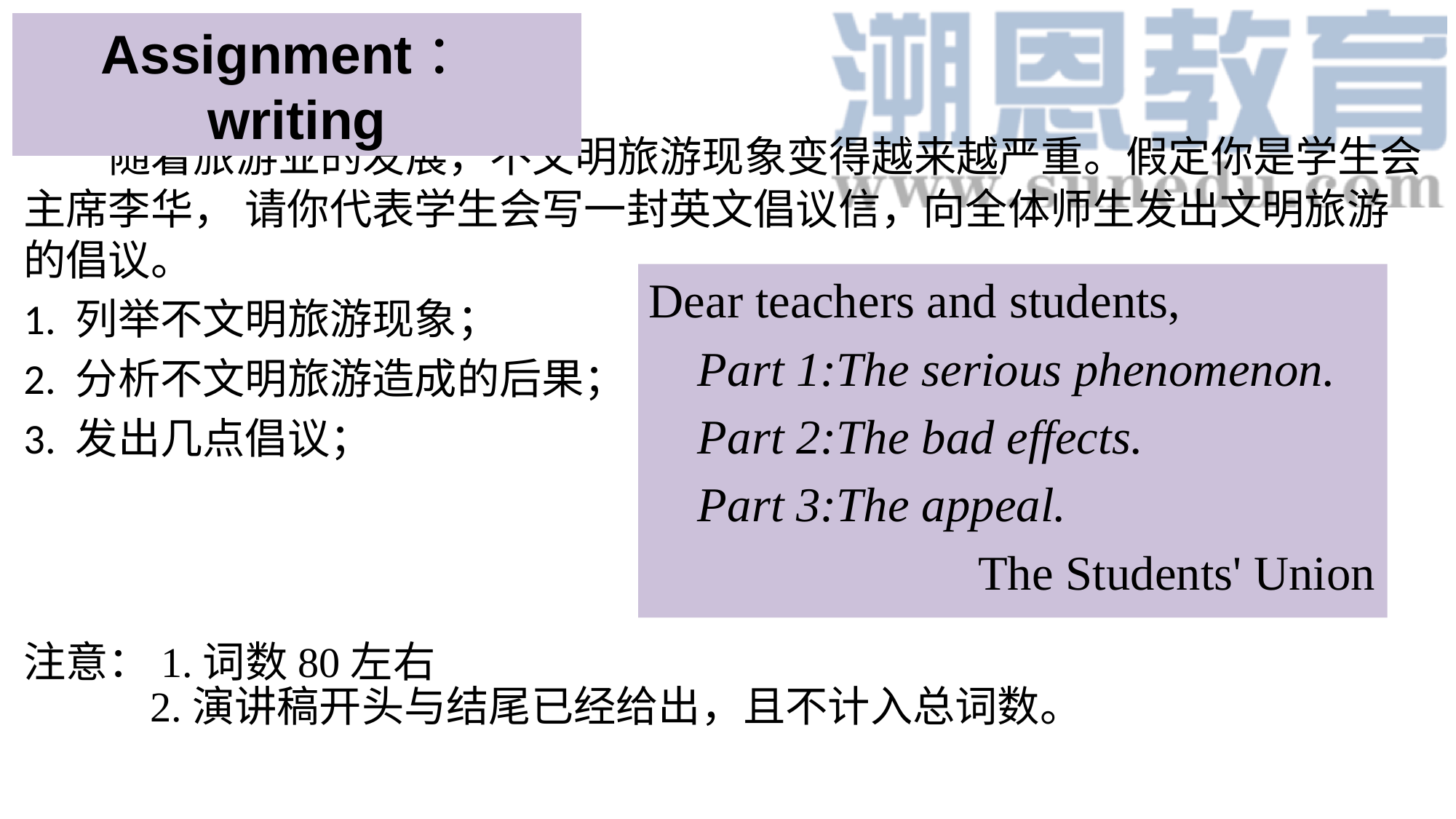

Assignment：writing
       随着旅游业的发展，不文明旅游现象变得越来越严重。假定你是学生会主席李华， 请你代表学生会写一封英文倡议信，向全体师生发出文明旅游的倡议。
1. 列举不文明旅游现象；
2. 分析不文明旅游造成的后果；
3. 发出几点倡议；

注意：1.词数80左右
            2.演讲稿开头与结尾已经给出，且不计入总词数。

Dear teachers and students,
    Part 1:The serious phenomenon.
    Part 2:The bad effects.
    Part 3:The appeal.
                           The Students' Union